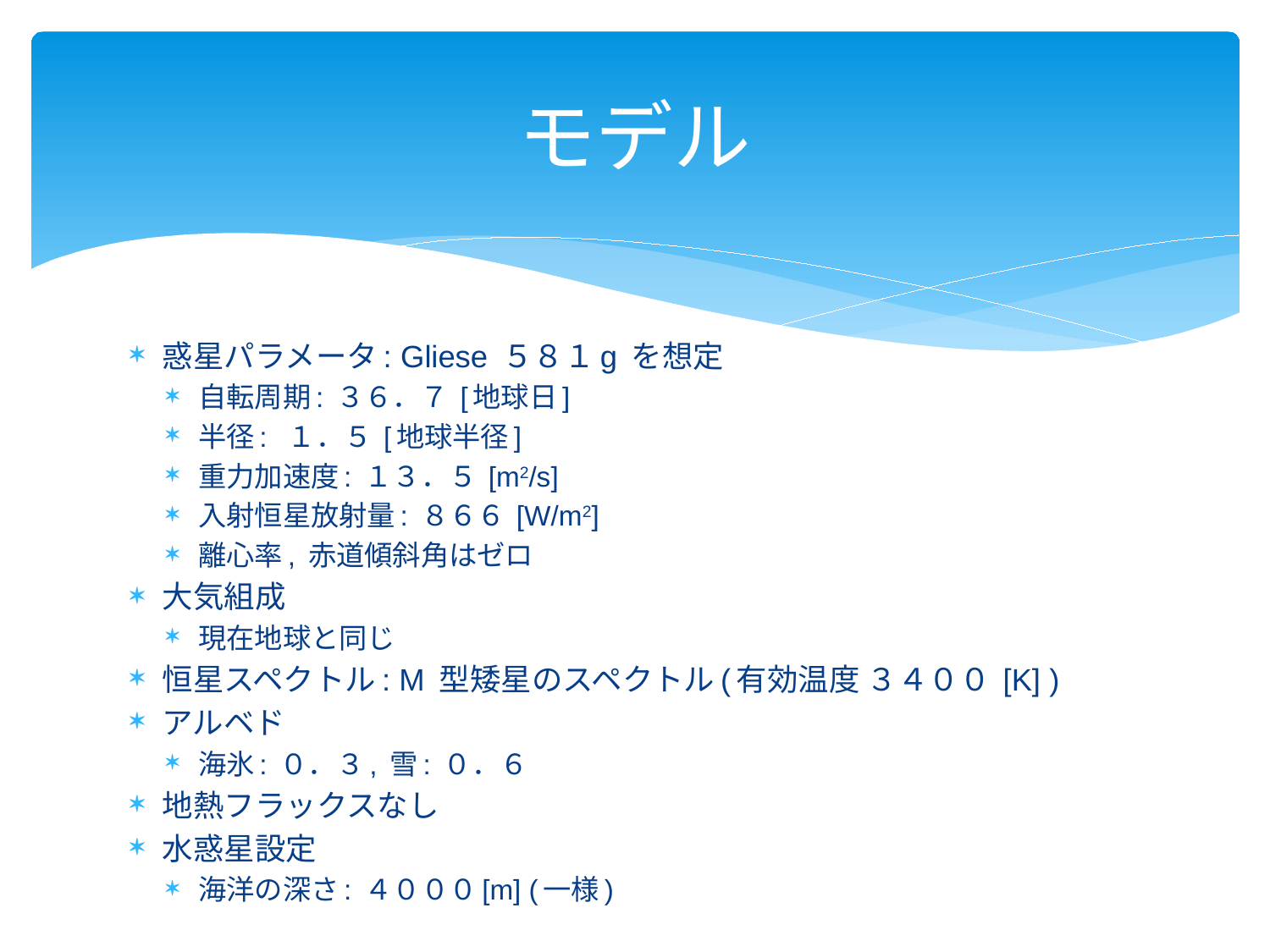

# モデル
惑星パラメータ: Gliese ５８１g を想定
自転周期: ３６．７ [地球日]
半径:  １．５ [地球半径]
重力加速度: １３．５ [m2/s]
入射恒星放射量: ８６６ [W/m2]
離心率, 赤道傾斜角はゼロ
大気組成
現在地球と同じ
恒星スペクトル: M 型矮星のスペクトル(有効温度 ３４００ [K] )
アルベド
海氷: ０．３, 雪: ０．６
地熱フラックスなし
水惑星設定
海洋の深さ: ４０００[m] (一様)